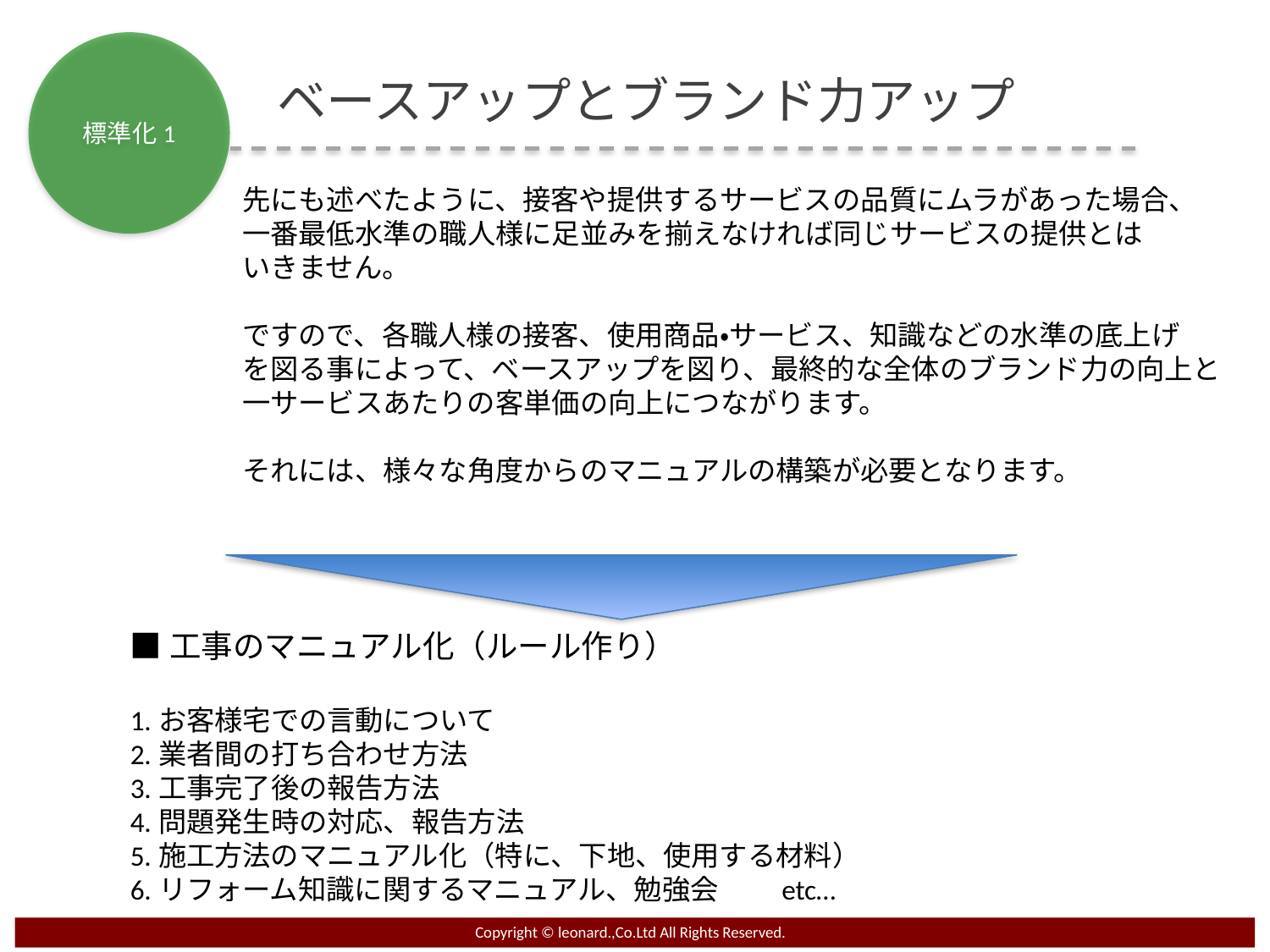

標準化1
ベースアップとブランド力アップ
先にも述べたように、接客や提供するサービスの品質にムラがあった場合、
一番最低水準の職人様に足並みを揃えなければ同じサービスの提供とは
いきません。

ですので、各職人様の接客、使用商品・サービス、知識などの水準の底上げ
を図る事によって、ベースアップを図り、最終的な全体のブランド力の向上と
一サービスあたりの客単価の向上につながります。

それには、様々な角度からのマニュアルの構築が必要となります。

■工事のマニュアル化（ルール作り）

1.お客様宅での言動について
2.業者間の打ち合わせ方法
3.工事完了後の報告方法
4.問題発生時の対応、報告方法
5.施工方法のマニュアル化（特に、下地、使用する材料）
6.リフォーム知識に関するマニュアル、勉強会　　etc…